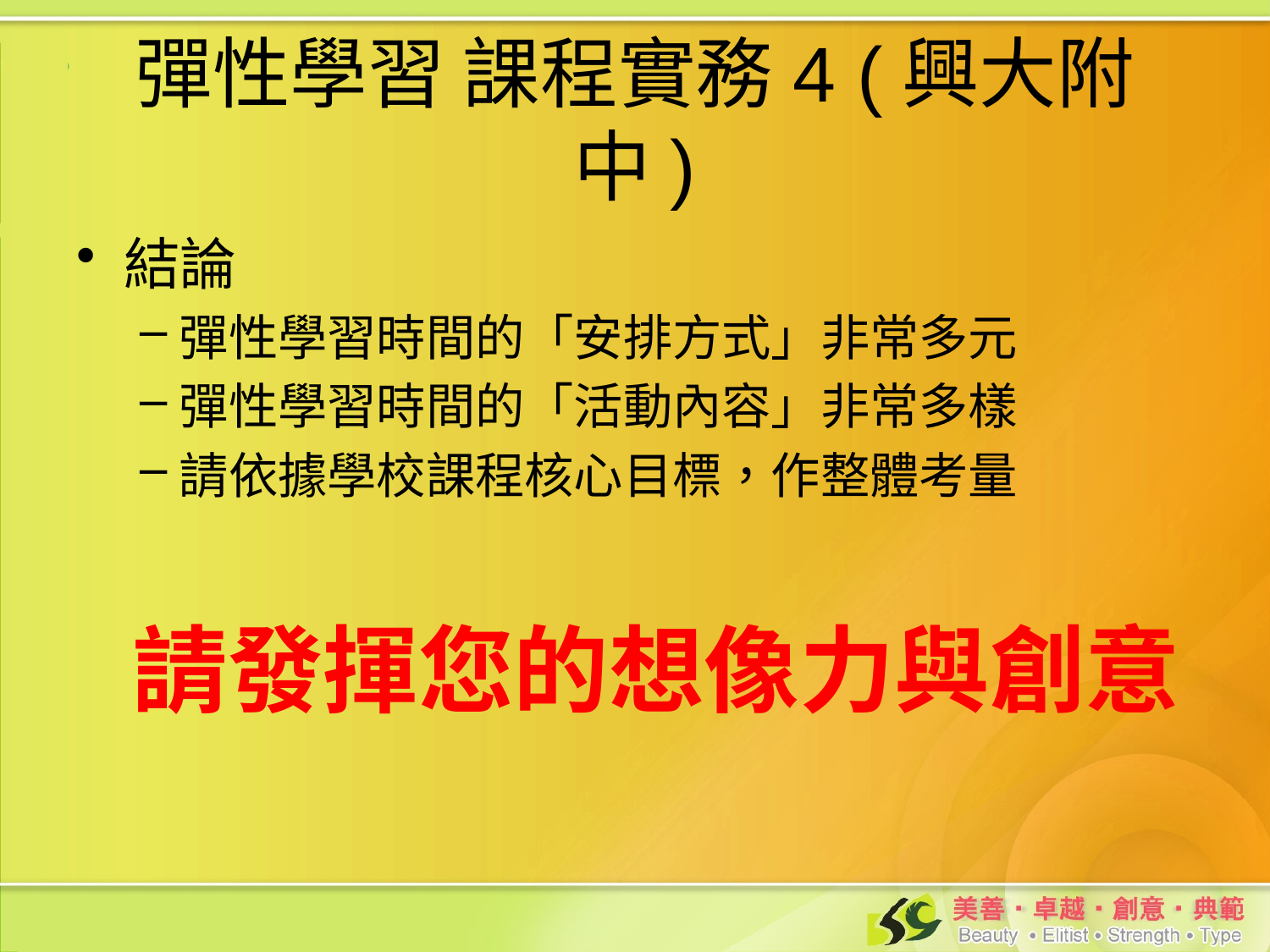

# 彈性學習 課程實務4 (興大附中)
結論
彈性學習時間的「安排方式」非常多元
彈性學習時間的「活動內容」非常多樣
請依據學校課程核心目標，作整體考量

請發揮您的想像力與創意